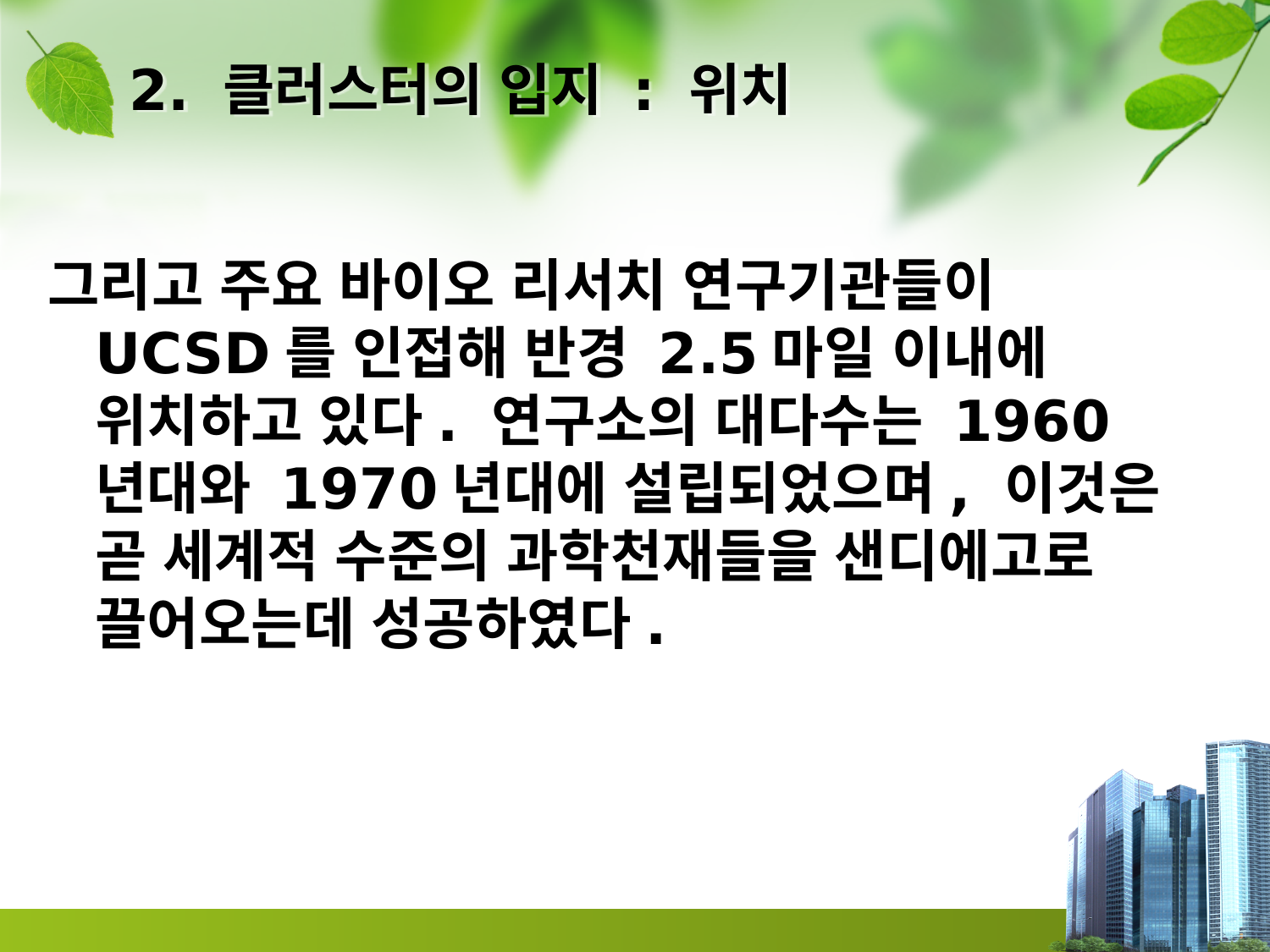

# 2. 클러스터의 입지 : 위치
그리고 주요 바이오 리서치 연구기관들이 UCSD를 인접해 반경 2.5마일 이내에 위치하고 있다. 연구소의 대다수는 1960년대와 1970년대에 설립되었으며, 이것은 곧 세계적 수준의 과학천재들을 샌디에고로 끌어오는데 성공하였다.